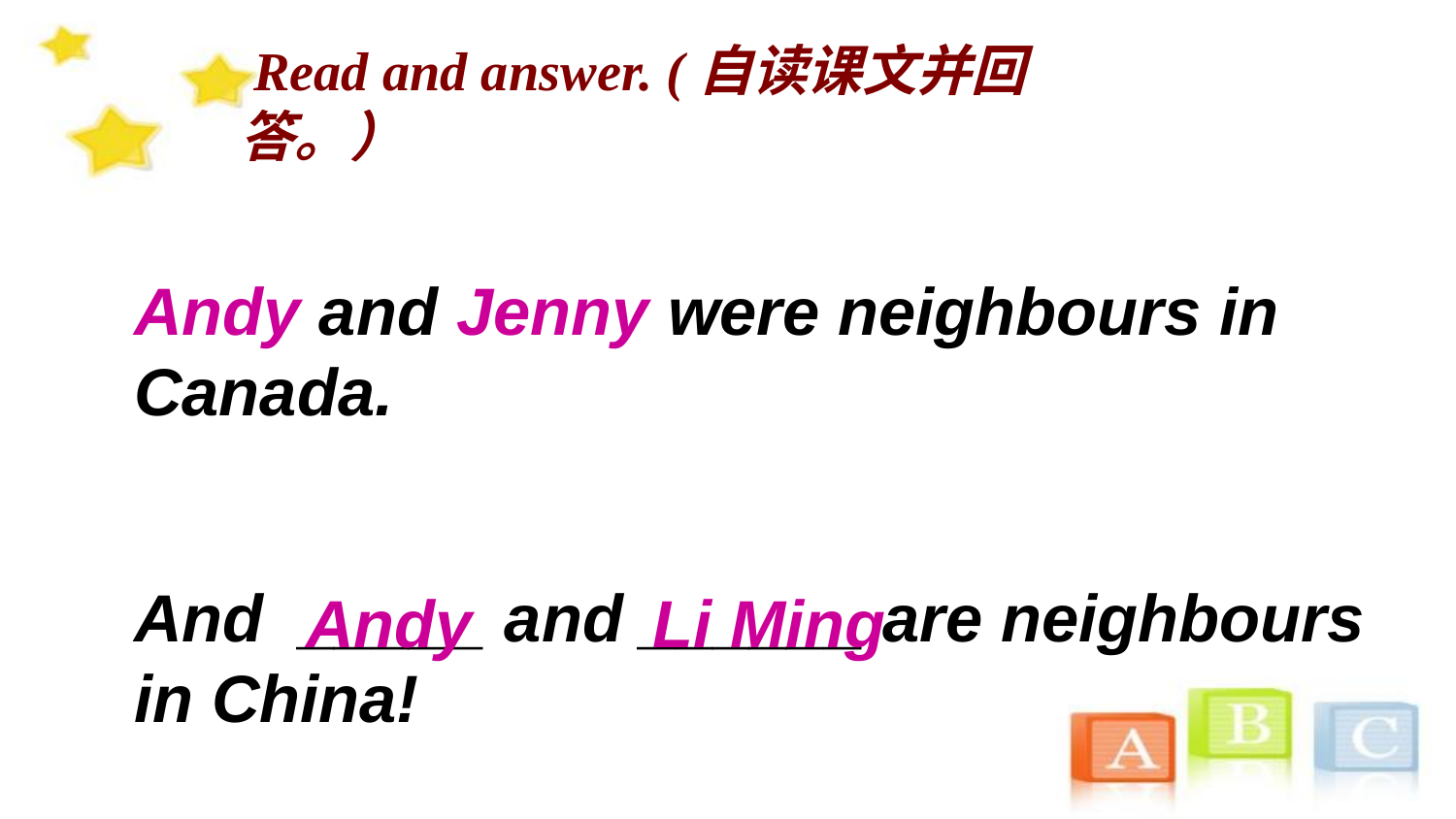

Read and answer. (自读课文并回答。）
Andy and Jenny were neighbours in Canada.

And  _____ and ______ are neighbours in China!

Andy
Li Ming